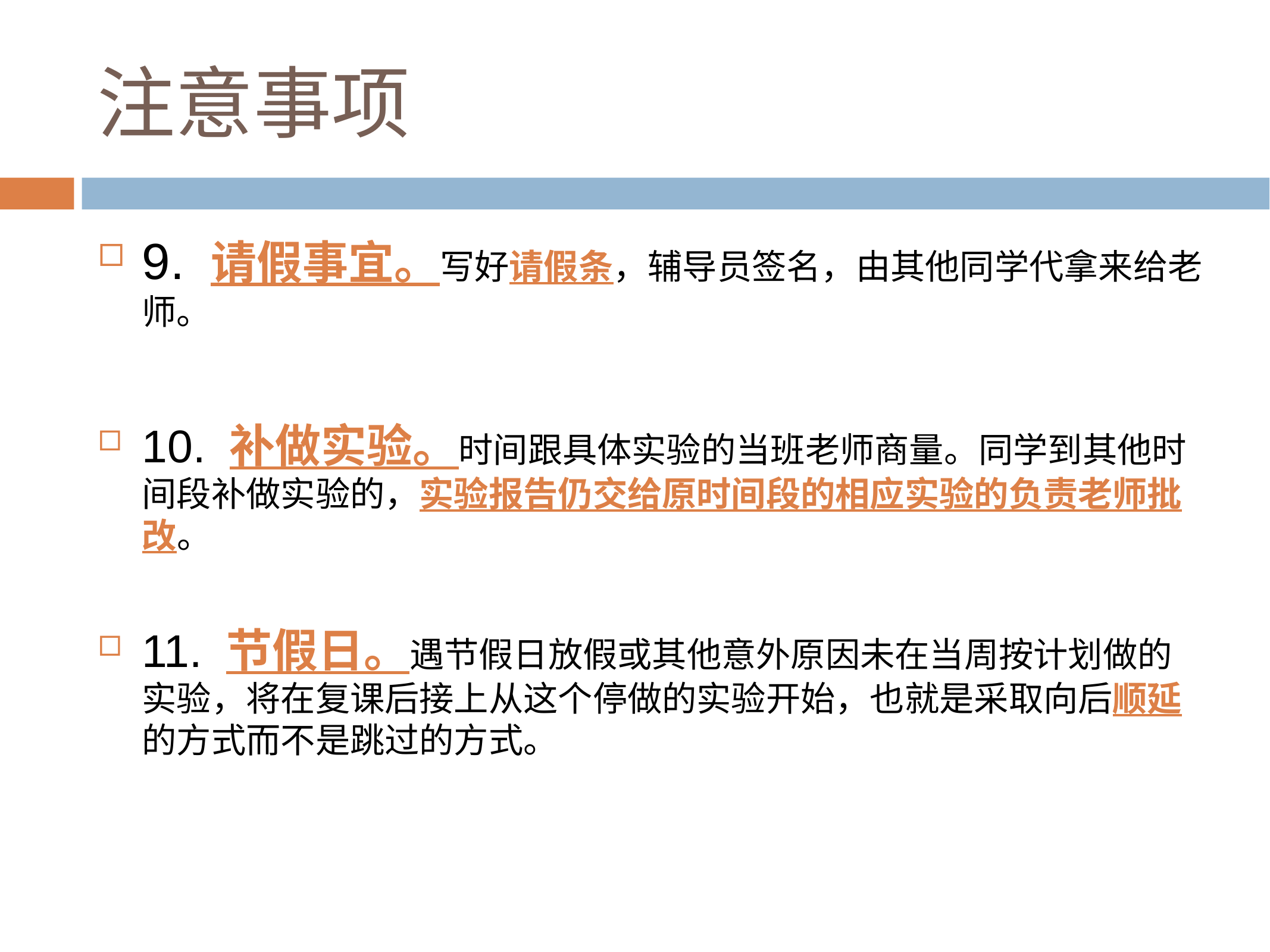

# 注意事项
9. 请假事宜。写好请假条，辅导员签名，由其他同学代拿来给老师。

10. 补做实验。时间跟具体实验的当班老师商量。同学到其他时间段补做实验的，实验报告仍交给原时间段的相应实验的负责老师批改。

11. 节假日。遇节假日放假或其他意外原因未在当周按计划做的实验，将在复课后接上从这个停做的实验开始，也就是采取向后顺延的方式而不是跳过的方式。